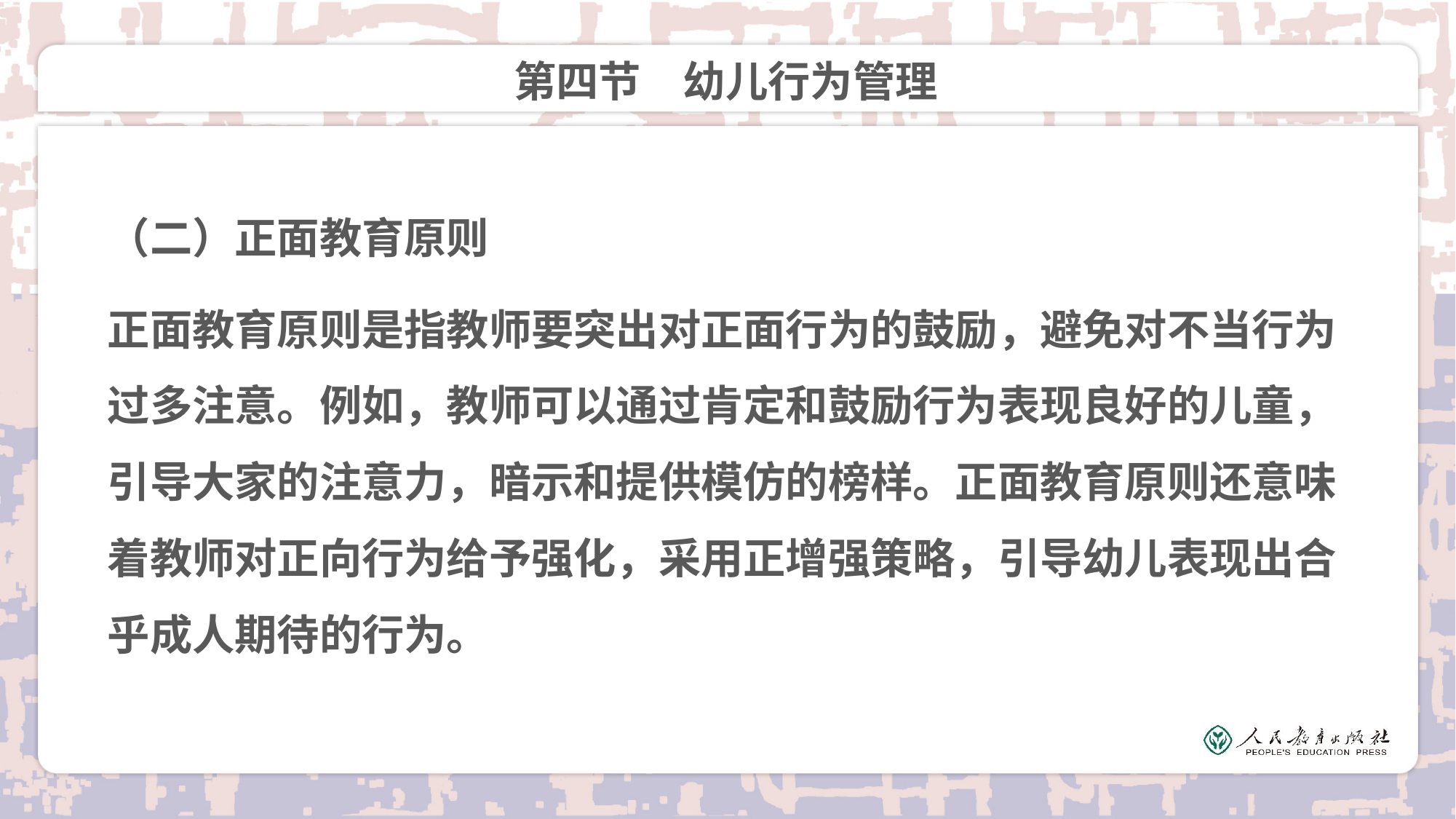

# 第四节　幼儿行为管理
（二）正面教育原则
正面教育原则是指教师要突出对正面行为的鼓励，避免对不当行为过多注意。例如，教师可以通过肯定和鼓励行为表现良好的儿童，引导大家的注意力，暗示和提供模仿的榜样。正面教育原则还意味着教师对正向行为给予强化，采用正增强策略，引导幼儿表现出合乎成人期待的行为。